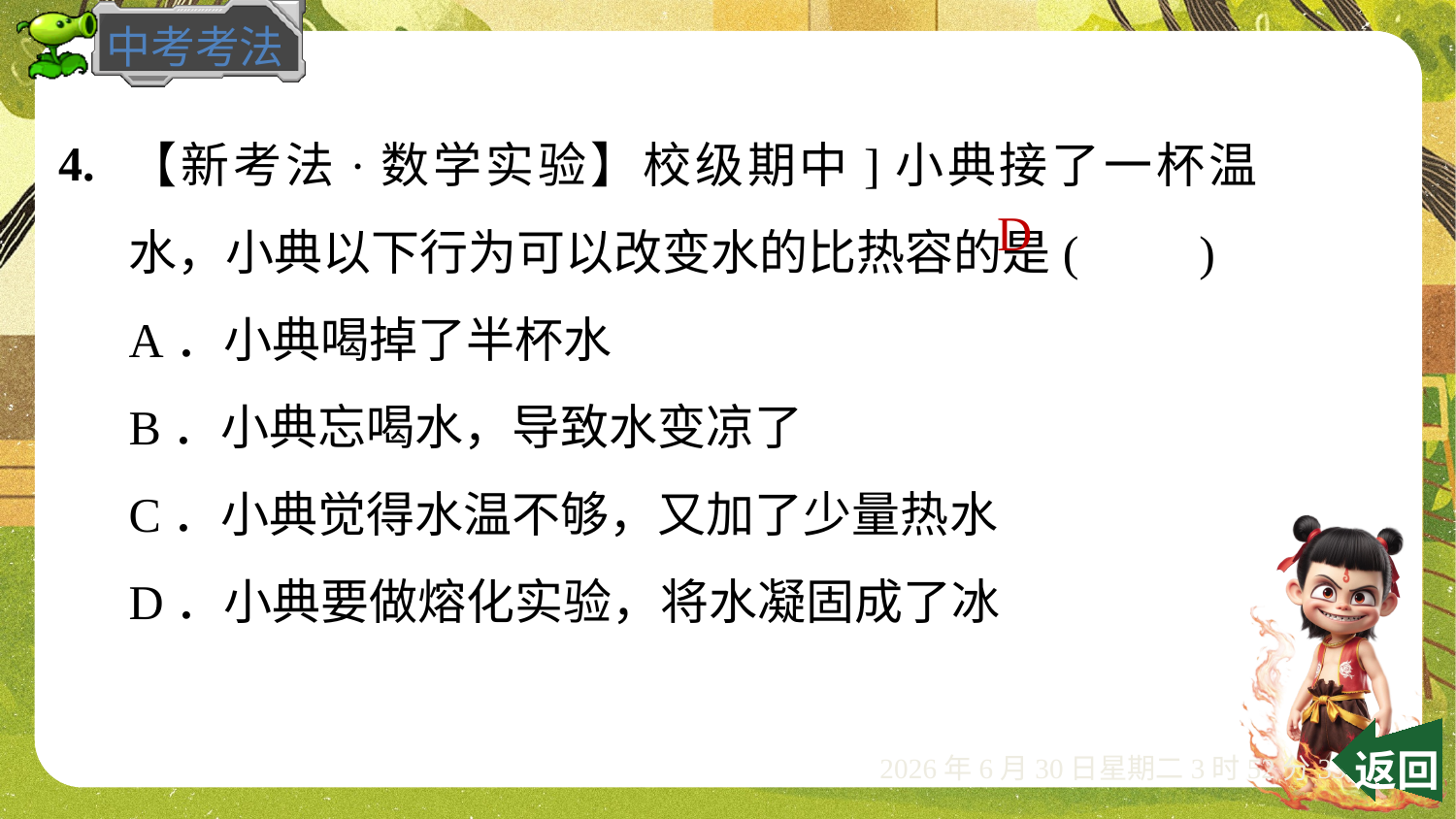

4.
【新考法·数学实验】校级期中]小典接了一杯温水，小典以下行为可以改变水的比热容的是(　　)
A．小典喝掉了半杯水
B．小典忘喝水，导致水变凉了
C．小典觉得水温不够，又加了少量热水
D．小典要做熔化实验，将水凝固成了冰
D
 返回